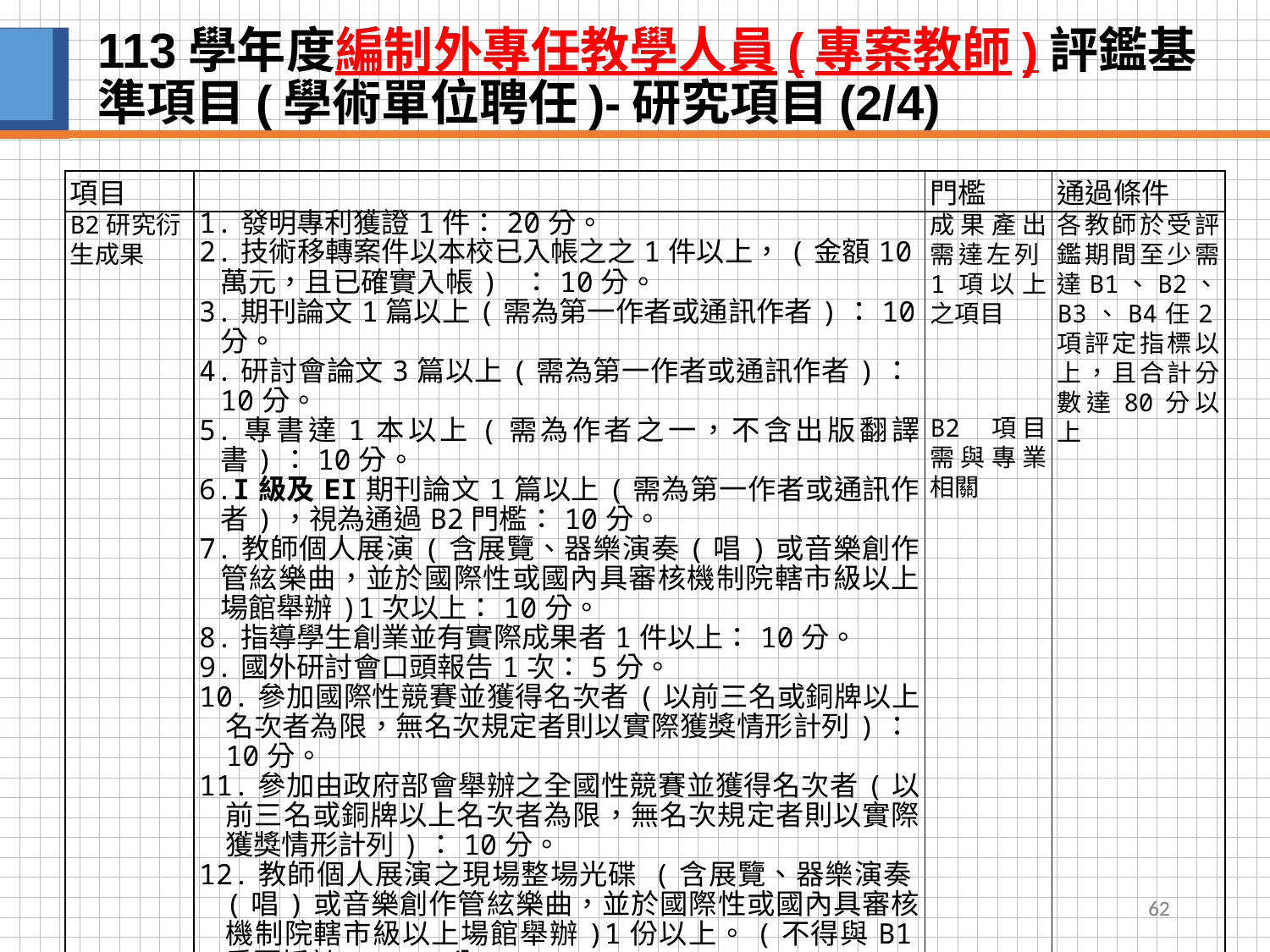

# 113學年度編制外專任教學人員(專案教師)評鑑基準項目(學術單位聘任)-研究項目(2/4)
| 項目 |  | 門檻 | 通過條件 |
| --- | --- | --- | --- |
| B2研究衍生成果 | 1.發明專利獲證1件：20分。 2.技術移轉案件以本校已入帳之之1件以上，(金額10萬元，且已確實入帳) ：10分。 3.期刊論文1篇以上(需為第一作者或通訊作者)：10分。 4.研討會論文3篇以上(需為第一作者或通訊作者)：10分。 5.專書達1本以上(需為作者之一，不含出版翻譯書)：10分。 6.I級及EI期刊論文1篇以上(需為第一作者或通訊作者)，視為通過B2門檻：10分。 7.教師個人展演(含展覽、器樂演奏(唱)或音樂創作管絃樂曲，並於國際性或國內具審核機制院轄市級以上場館舉辦)1次以上：10分。 8.指導學生創業並有實際成果者1件以上：10分。 9.國外研討會口頭報告1次：5分。 10.參加國際性競賽並獲得名次者(以前三名或銅牌以上名次者為限，無名次規定者則以實際獲獎情形計列)：10分。 11.參加由政府部會舉辦之全國性競賽並獲得名次者(以前三名或銅牌以上名次者為限，無名次規定者則以實際獲獎情形計列)：10分。 12.教師個人展演之現場整場光碟 (含展覽、器樂演奏(唱)或音樂創作管絃樂曲，並於國際性或國內具審核機制院轄市級以上場館舉辦)1份以上。(不得與B1重覆採計)：10分。 13其他研究成果(自行提供佐證資料)：5-10分。 | 成果產出需達左列1項以上之項目 B2 項目需與專業相關 | 各教師於受評鑑期間至少需達B1、B2、B3、B4任2項評定指標以上，且合計分數達80分以上 |
62